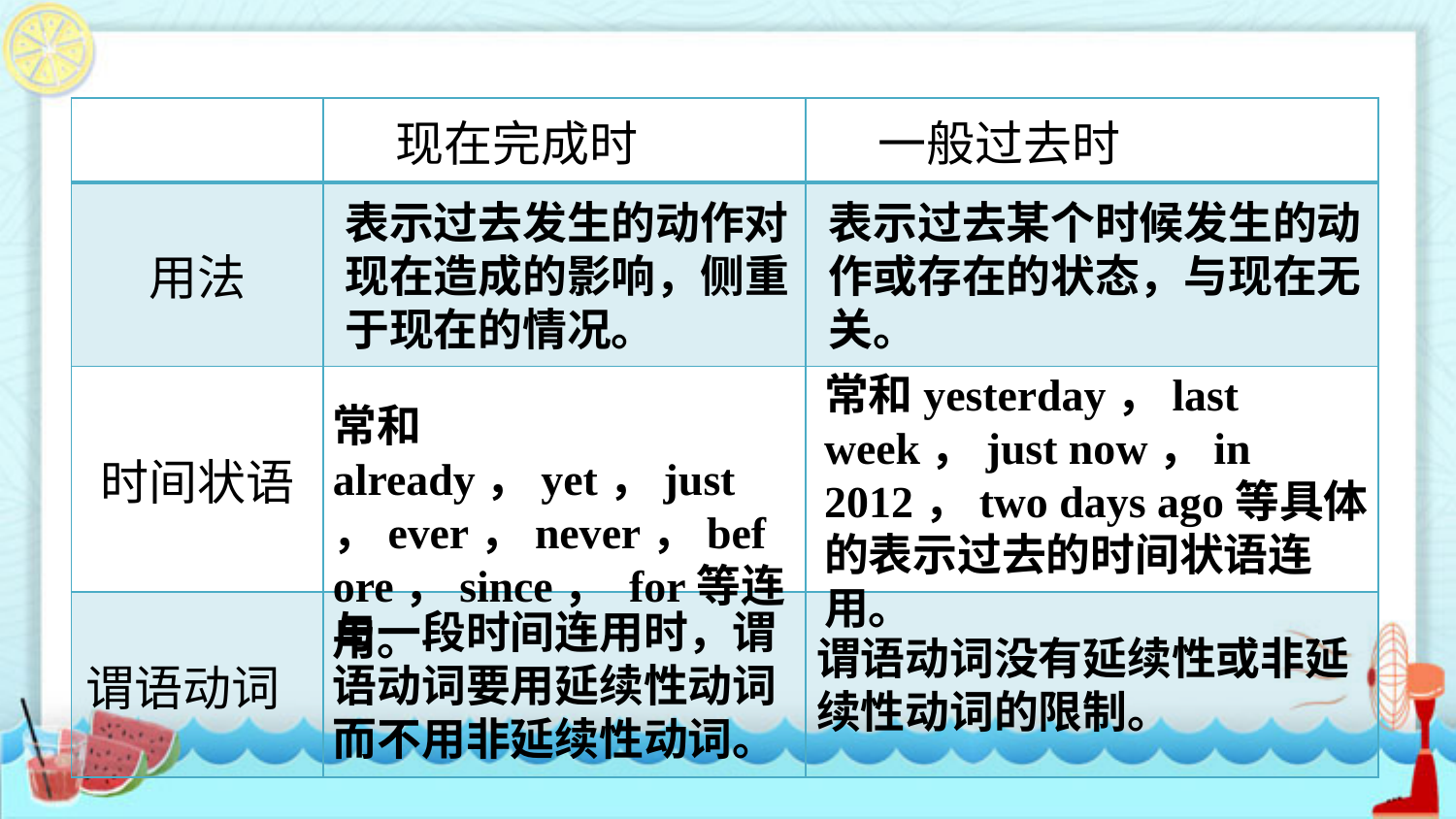

|  | 现在完成时 | 一般过去时 |
| --- | --- | --- |
| 用法 |  |  |
| 时间状语 |  |  |
| 谓语动词 |  |  |
表示过去发生的动作对现在造成的影响，侧重于现在的情况。
表示过去某个时候发生的动作或存在的状态，与现在无关。
常和yesterday，last week，just now，in 2012，two days ago等具体的表示过去的时间状语连用。
常和already，yet，just，ever，never，before，since， for等连用。
与一段时间连用时，谓语动词要用延续性动词而不用非延续性动词。
谓语动词没有延续性或非延续性动词的限制。